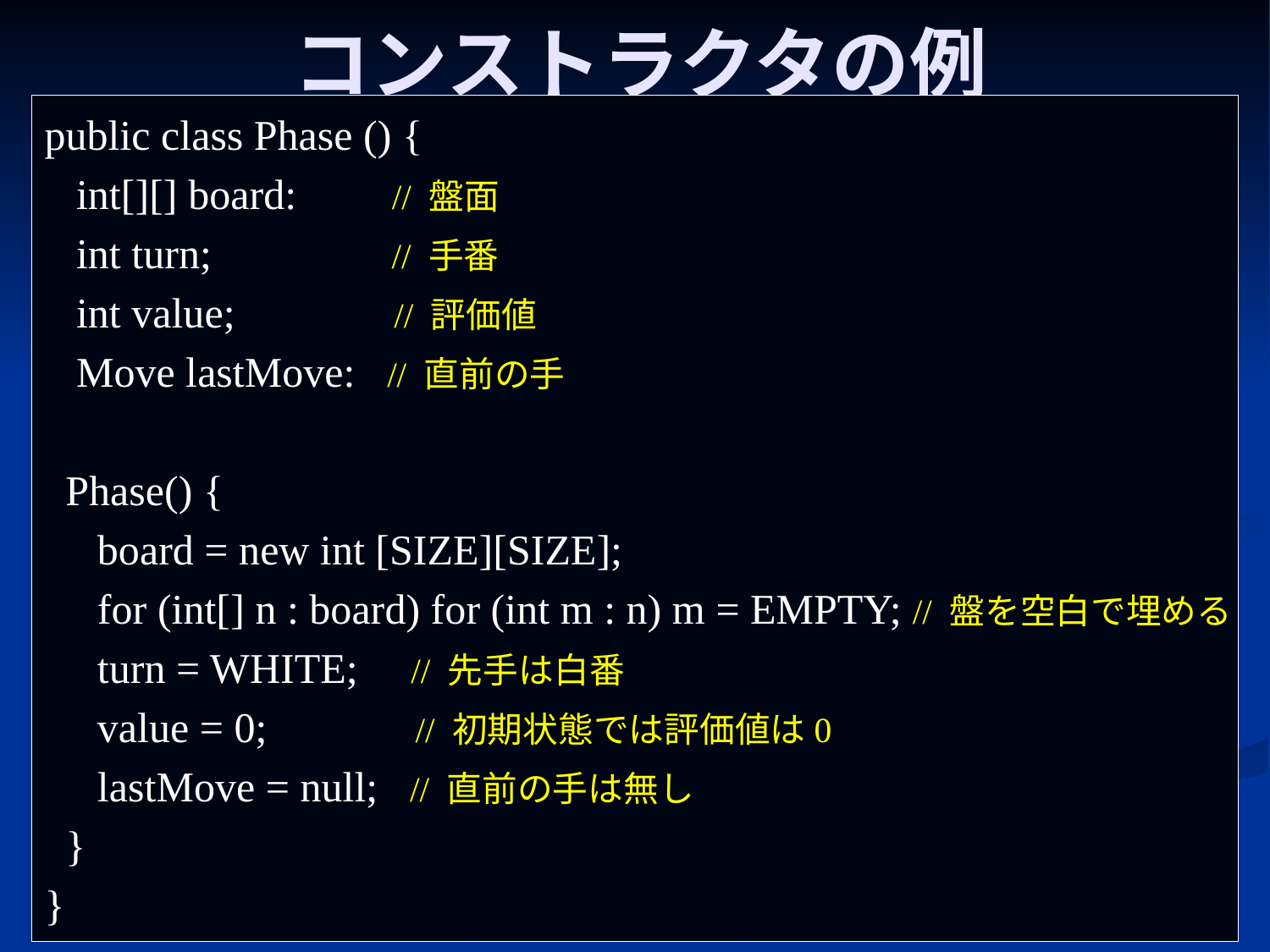

# コンストラクタの例
public class Phase () {
   int[][] board:         // 盤面
   int turn;                 // 手番
   int value;               // 評価値
   Move lastMove:   // 直前の手

  Phase() {
     board = new int [SIZE][SIZE];
     for (int[] n : board) for (int m : n) m = EMPTY; // 盤を空白で埋める
     turn = WHITE;     // 先手は白番
     value = 0;              // 初期状態では評価値は0
     lastMove = null;   // 直前の手は無し
  }
}